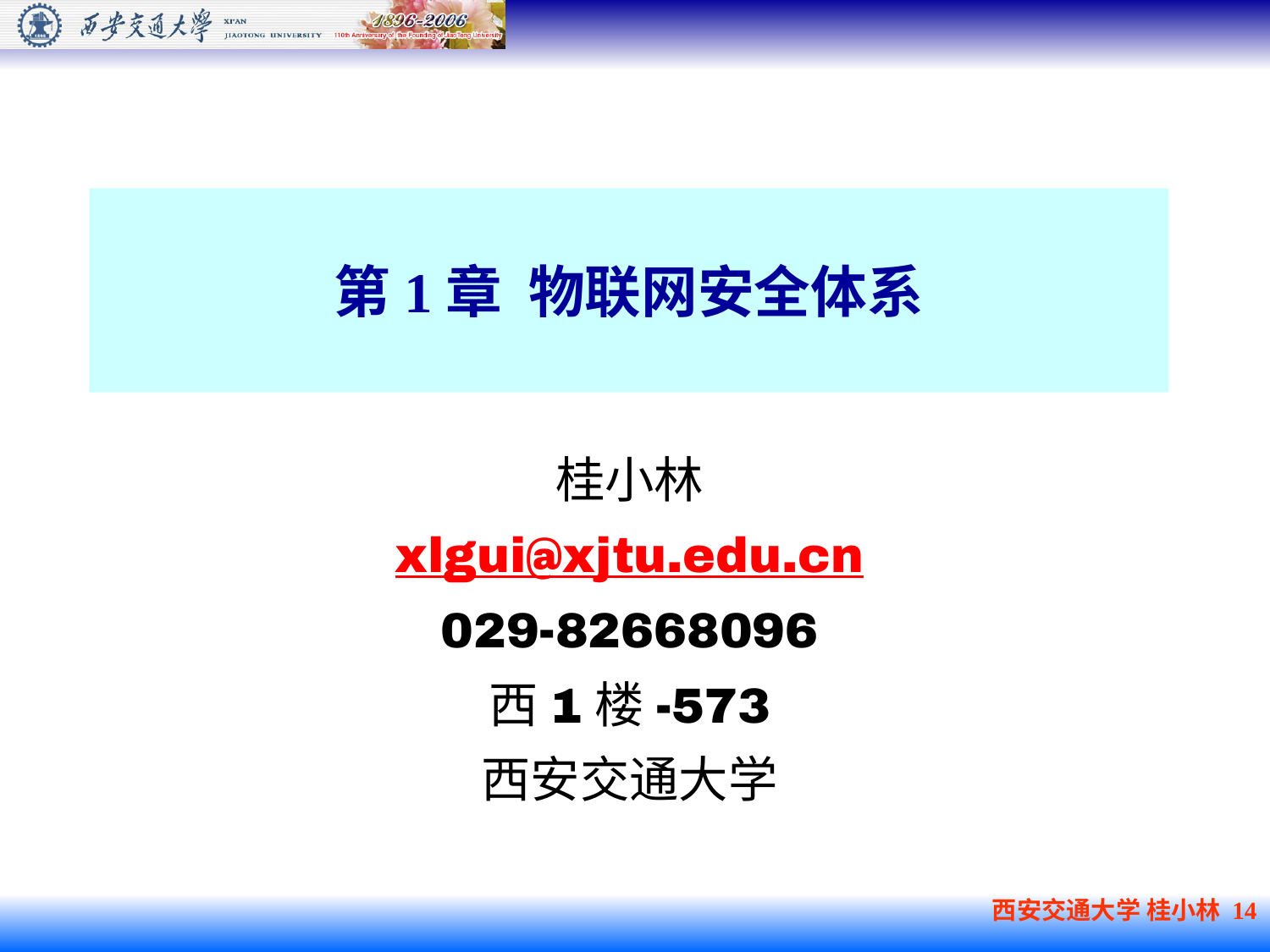

# 第1章  物联网安全体系
桂小林
xlgui@xjtu.edu.cn
029-82668096
西1楼-573
西安交通大学
西安交通大学 桂小林 14